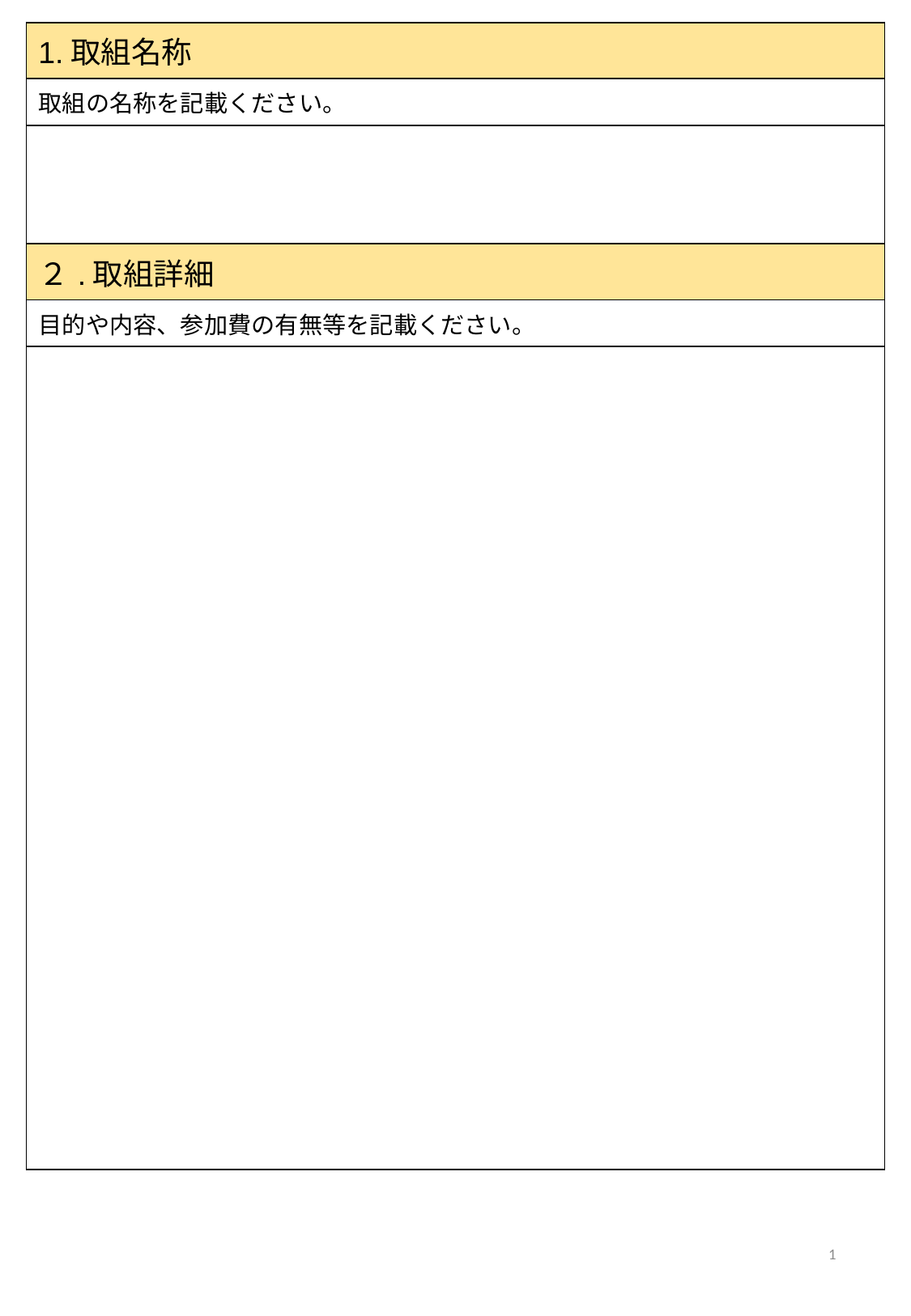

| 1.取組名称 |
| --- |
| 取組の名称を記載ください。 |
|  |
| ２.取組詳細 |
| --- |
| 目的や内容、参加費の有無等を記載ください。 |
|  |
1